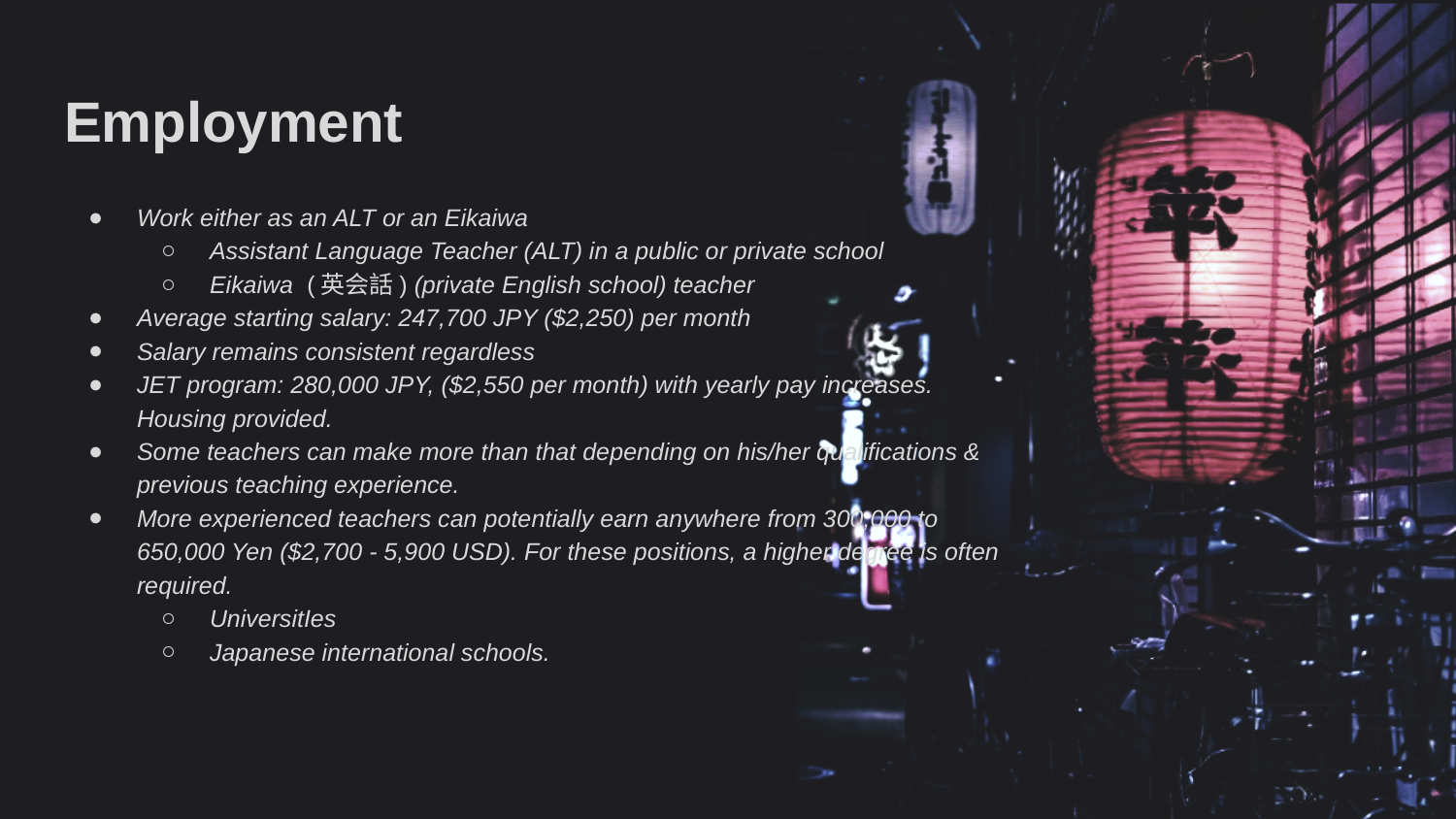

# Employment
Work either as an ALT or an Eikaiwa
Assistant Language Teacher (ALT) in a public or private school
Eikaiwa  (英会話) (private English school) teacher
Average starting salary: 247,700 JPY ($2,250) per month
Salary remains consistent regardless
JET program: 280,000 JPY, ($2,550 per month) with yearly pay increases. Housing provided.
Some teachers can make more than that depending on his/her qualifications & previous teaching experience.
More experienced teachers can potentially earn anywhere from 300,000 to 650,000 Yen ($2,700 - 5,900 USD). For these positions, a higher degree is often required.
UniversitIes
Japanese international schools.